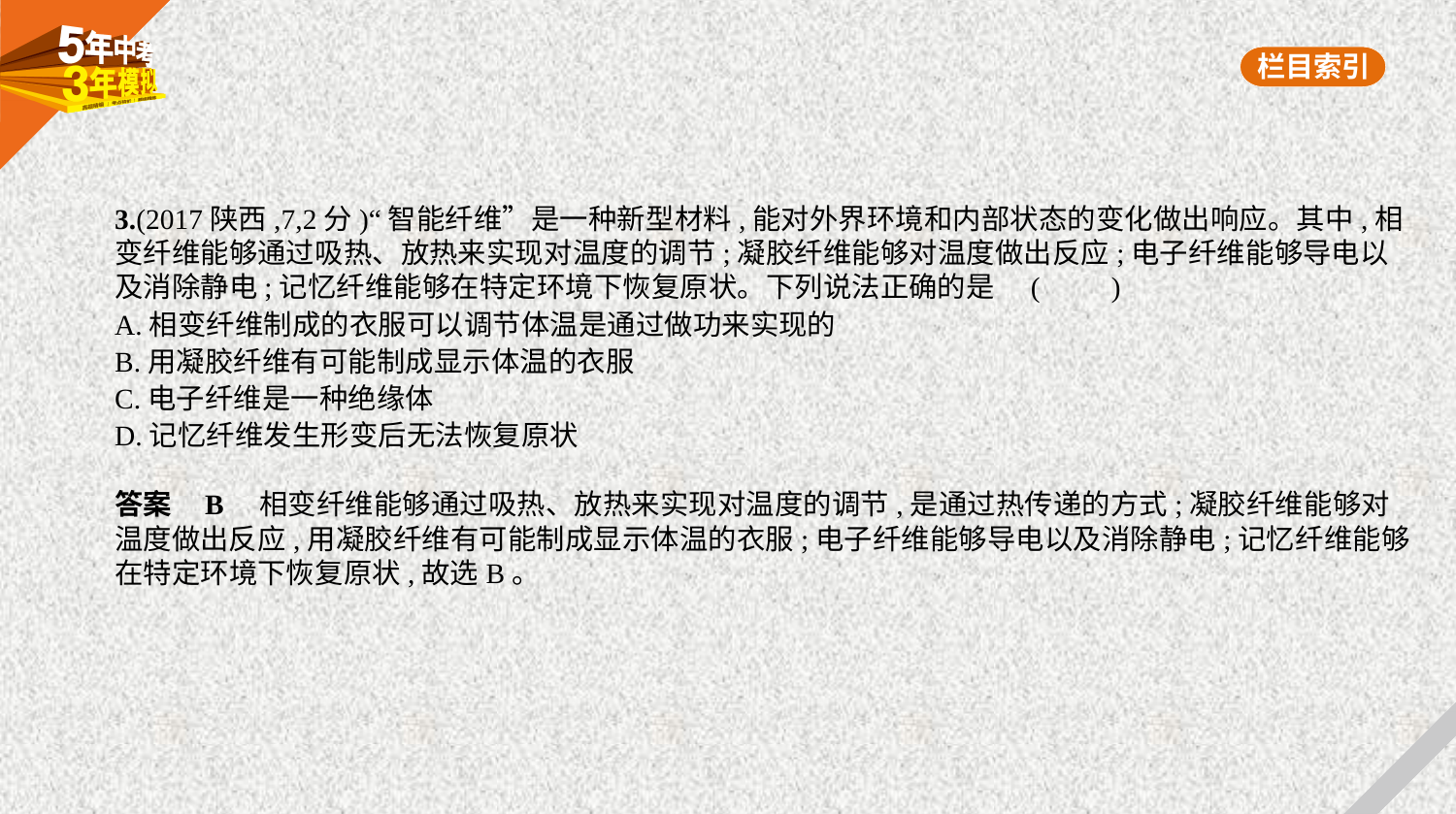

3.(2017陕西,7,2分)“智能纤维”是一种新型材料,能对外界环境和内部状态的变化做出响应。其中,相
变纤维能够通过吸热、放热来实现对温度的调节;凝胶纤维能够对温度做出反应;电子纤维能够导电以
及消除静电;记忆纤维能够在特定环境下恢复原状。下列说法正确的是 (　　)
A.相变纤维制成的衣服可以调节体温是通过做功来实现的
B.用凝胶纤维有可能制成显示体温的衣服
C.电子纤维是一种绝缘体
D.记忆纤维发生形变后无法恢复原状
答案    B　相变纤维能够通过吸热、放热来实现对温度的调节,是通过热传递的方式;凝胶纤维能够对
温度做出反应,用凝胶纤维有可能制成显示体温的衣服;电子纤维能够导电以及消除静电;记忆纤维能够
在特定环境下恢复原状,故选B。